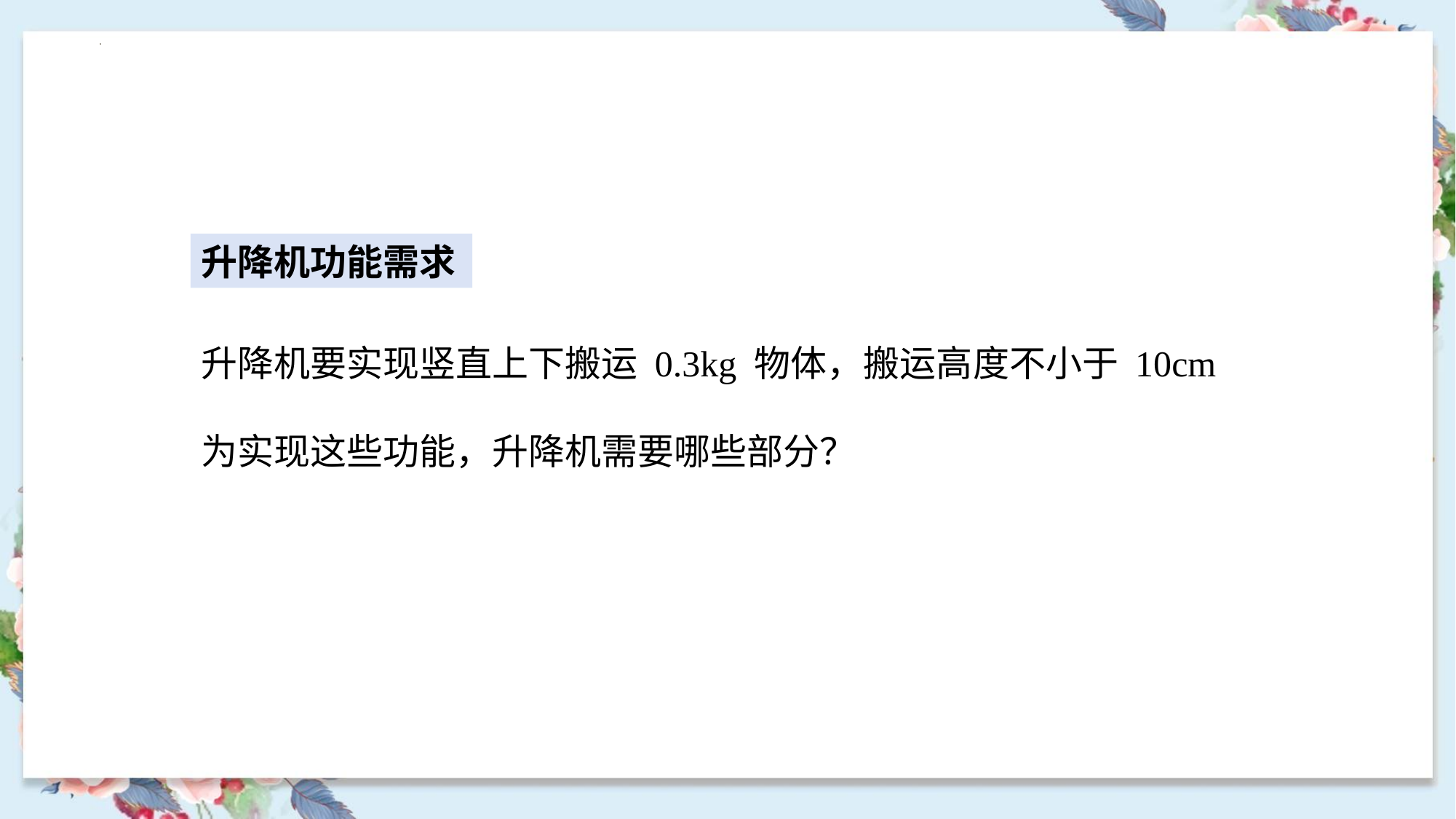

升降机功能需求
升降机要实现竖直上下搬运 0.3kg 物体，搬运高度不小于 10cm
为实现这些功能，升降机需要哪些部分？